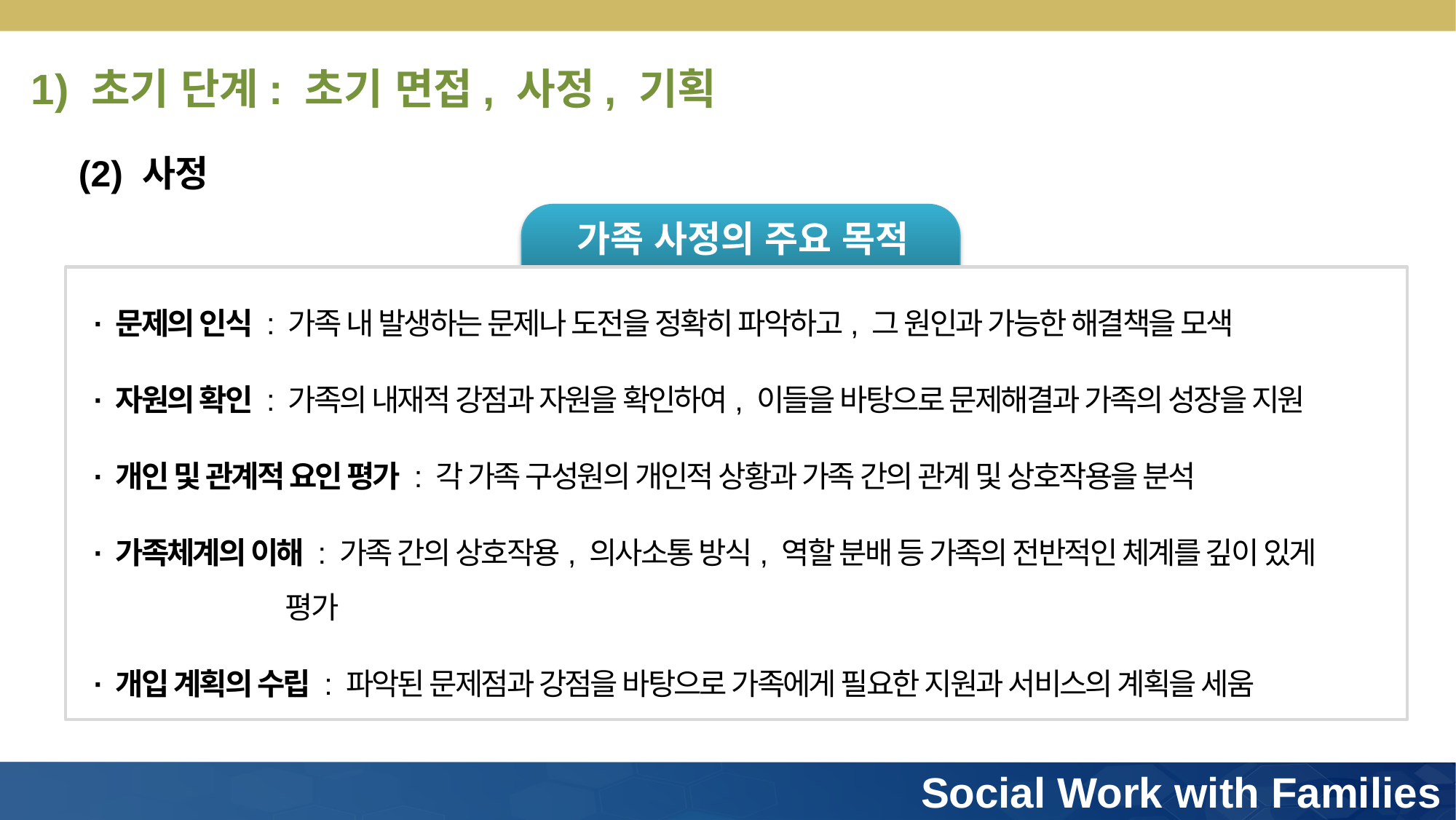

1) 초기 단계: 초기 면접, 사정, 기획
(2) 사정

가족 사정의 주요 목적

∙ 문제의 인식 : 가족 내 발생하는 문제나 도전을 정확히 파악하고, 그 원인과 가능한 해결책을 모색

∙ 자원의 확인 : 가족의 내재적 강점과 자원을 확인하여, 이들을 바탕으로 문제해결과 가족의 성장을 지원

∙ 개인 및 관계적 요인 평가 : 각 가족 구성원의 개인적 상황과 가족 간의 관계 및 상호작용을 분석

∙ 가족체계의 이해 : 가족 간의 상호작용, 의사소통 방식, 역할 분배 등 가족의 전반적인 체계를 깊이 있게
                             평가

∙ 개입 계획의 수립 : 파악된 문제점과 강점을 바탕으로 가족에게 필요한 지원과 서비스의 계획을 세움